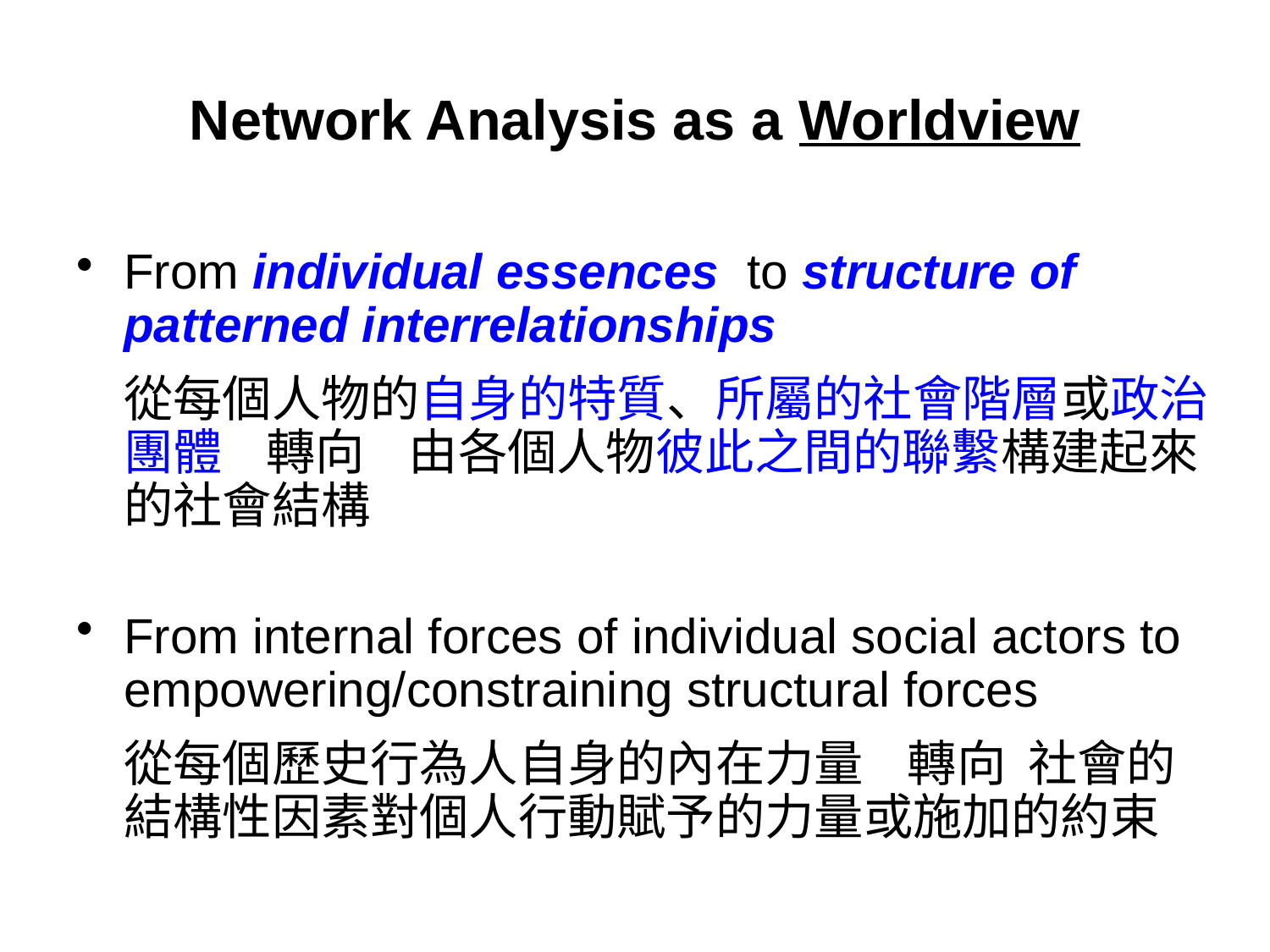

# Network Analysis as a Worldview
From individual essences  to structure of patterned interrelationships
	從每個人物的自身的特質、所屬的社會階層或政治團體    轉向    由各個人物彼此之間的聯繫構建起來的社會結構

From internal forces of individual social actors to empowering/constraining structural forces
	從每個歷史行為人自身的內在力量    轉向  社會的結構性因素對個人行動賦予的力量或施加的約束